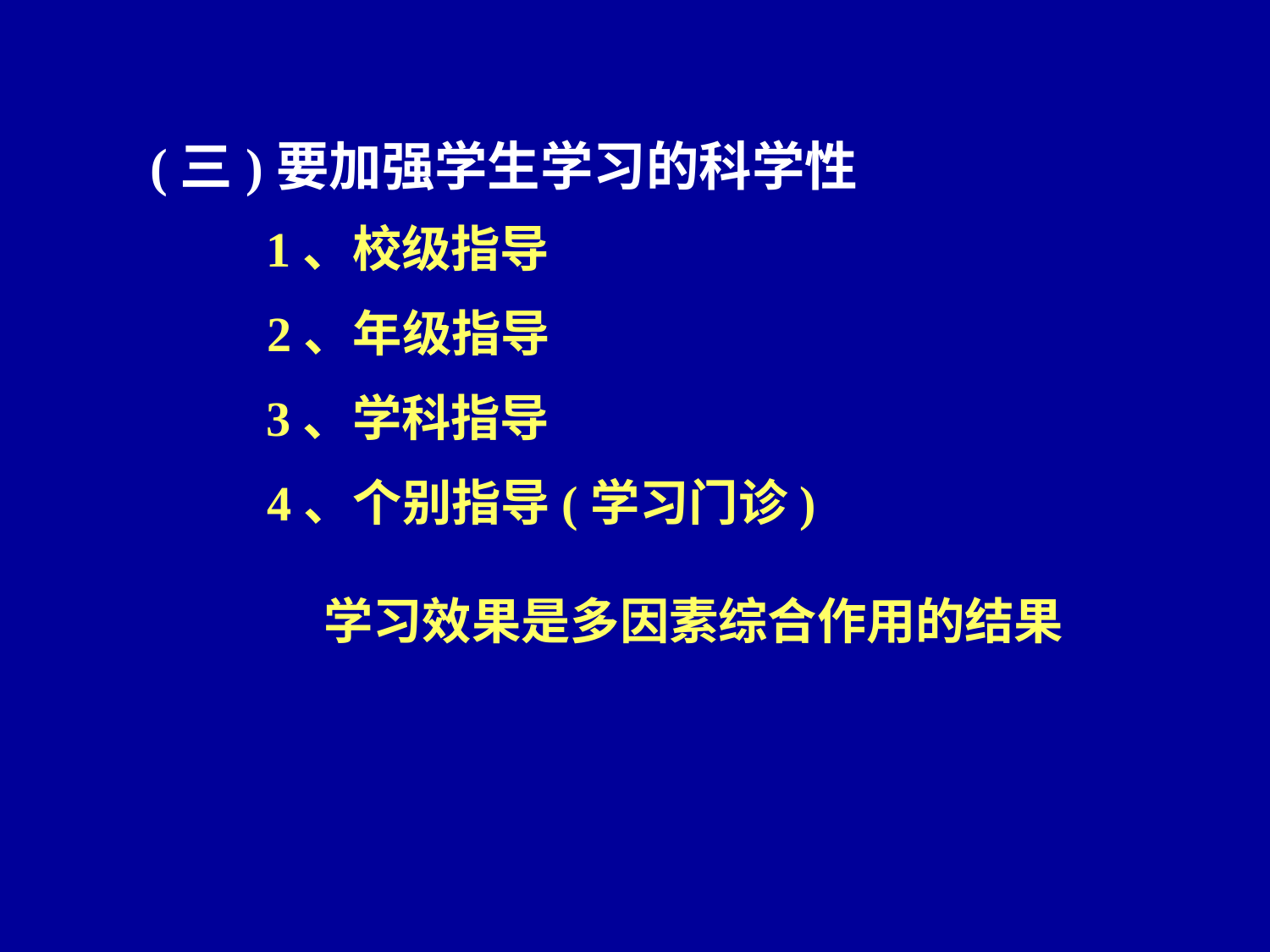

(三)要加强学生学习的科学性
1、校级指导
2、年级指导
3、学科指导
4、个别指导(学习门诊)

    学习效果是多因素综合作用的结果